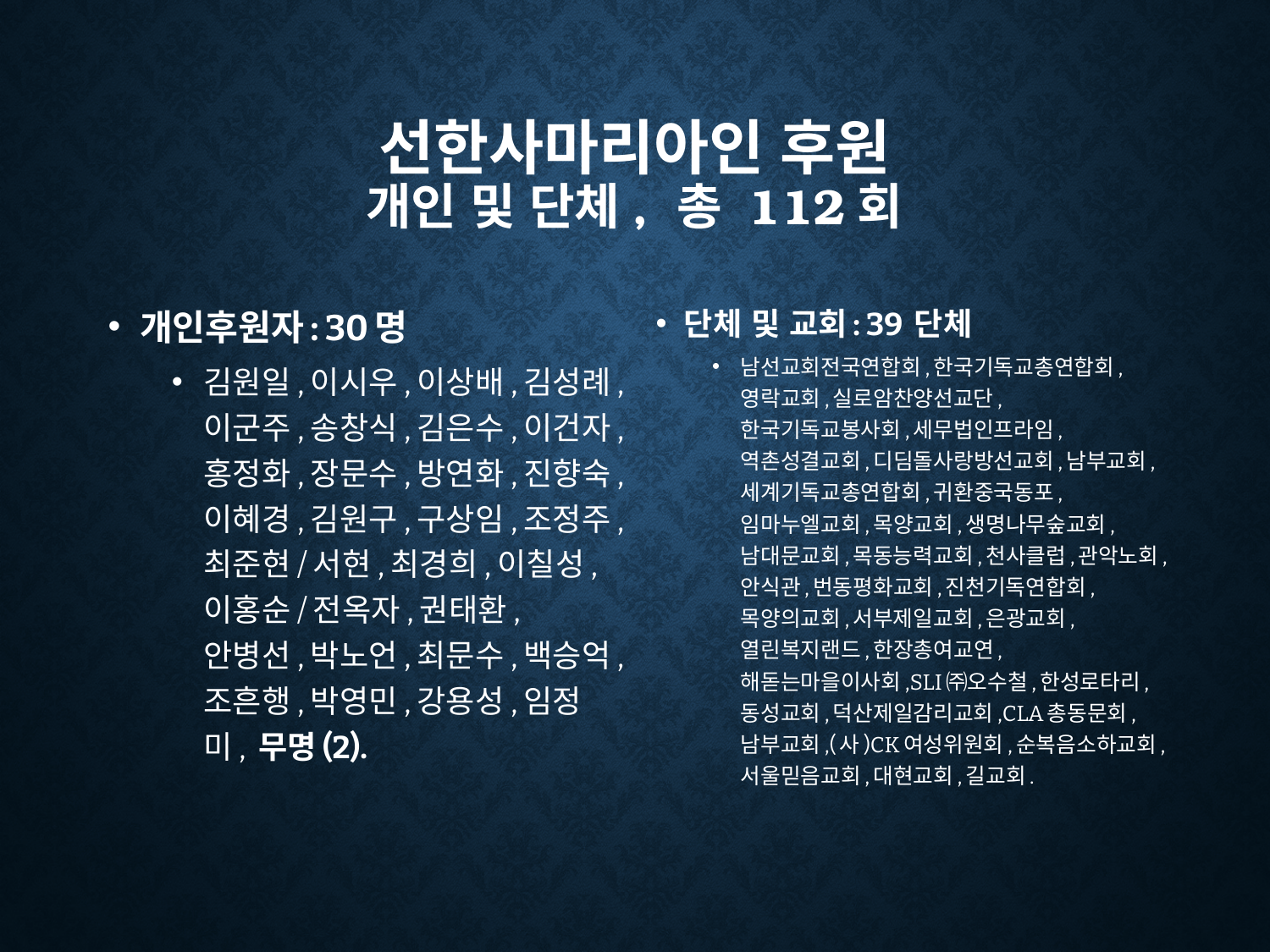

# 선한사마리아인 후원 개인 및 단체, 총 112회
개인후원자: 30명
김원일,이시우,이상배,김성례,이군주,송창식,김은수,이건자,홍정화,장문수,방연화,진향숙,이혜경,김원구,구상임,조정주,최준현/서현,최경희,이칠성,이홍순/전옥자,권태환,
안병선,박노언,최문수,백승억,조흔행,박영민,강용성,임정미, 무명(2).
단체 및 교회: 39 단체
남선교회전국연합회,한국기독교총연합회,영락교회,실로암찬양선교단,한국기독교봉사회,세무법인프라임,역촌성결교회,디딤돌사랑방선교회,남부교회,세계기독교총연합회,귀환중국동포,임마누엘교회,목양교회,생명나무숲교회,남대문교회,목동능력교회,천사클럽,관악노회,안식관,번동평화교회,진천기독연합회,목양의교회,서부제일교회,은광교회,열린복지랜드,한장총여교연,해돋는마을이사회,SLI㈜오수철,한성로타리,동성교회,덕산제일감리교회,CLA총동문회,남부교회,(사)CK여성위원회,순복음소하교회,서울믿음교회,대현교회,길교회.